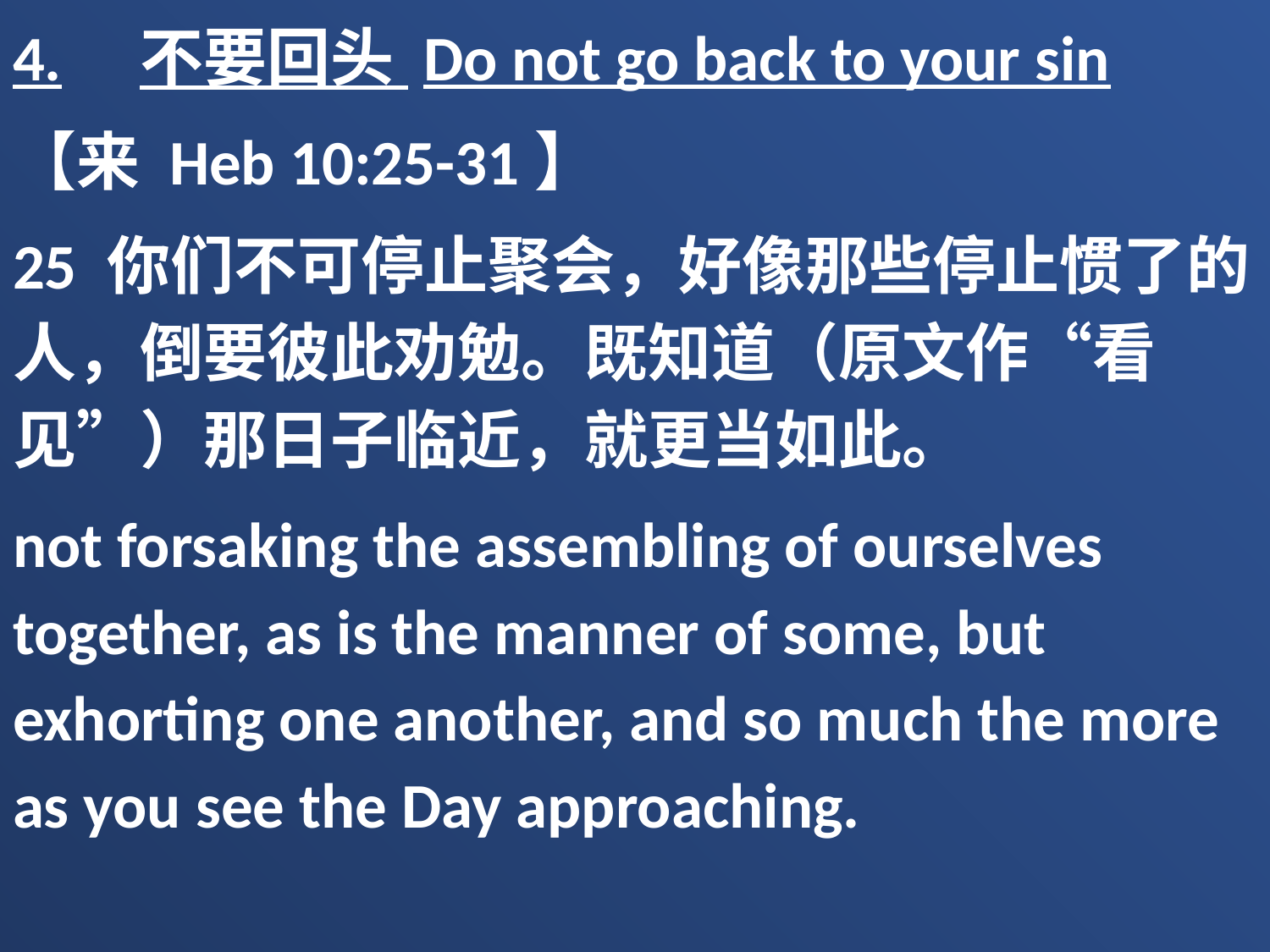

4.	不要回头 Do not go back to your sin
【来 Heb 10:25-31】
25 你们不可停止聚会，好像那些停止惯了的人，倒要彼此劝勉。既知道（原文作“看见”）那日子临近，就更当如此。
not forsaking the assembling of ourselves together, as is the manner of some, but exhorting one another, and so much the more as you see the Day approaching.